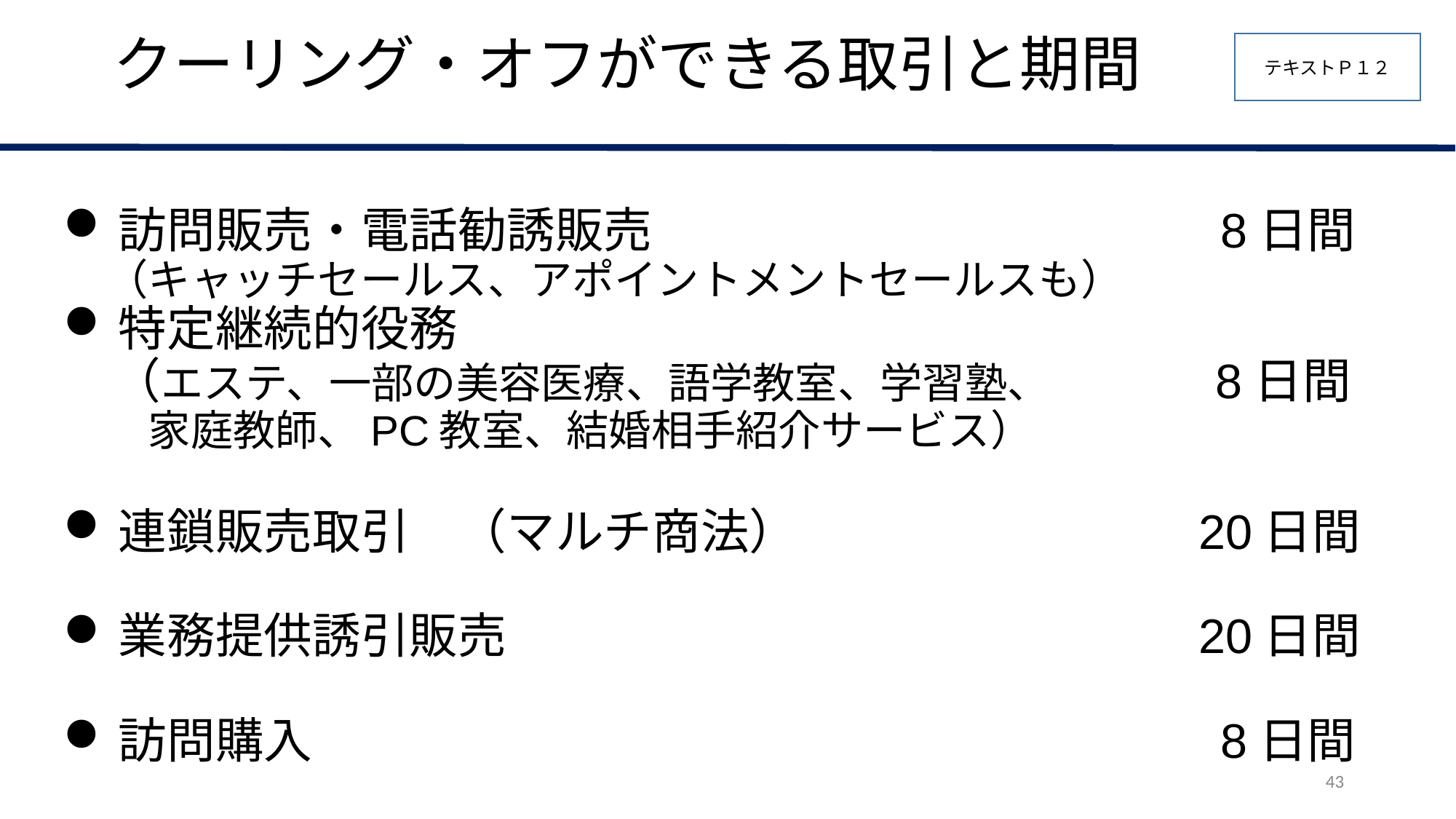

# クーリング・オフができる取引と期間
テキストＰ１２
訪問販売・電話勧誘販売　　　　　　　　　　　  8日間
　（キャッチセールス、アポイントメントセールスも）
特定継続的役務
　（エステ、一部の美容医療、語学教室、学習塾、   　　　8日間
　　家庭教師、PC教室、結婚相手紹介サービス）

連鎖販売取引　（マルチ商法）　　　　　　　　20日間

業務提供誘引販売　　　　　　　　　　　　　　20日間

訪問購入　　　  　　　　　　　　　　　　　　　8日間
43